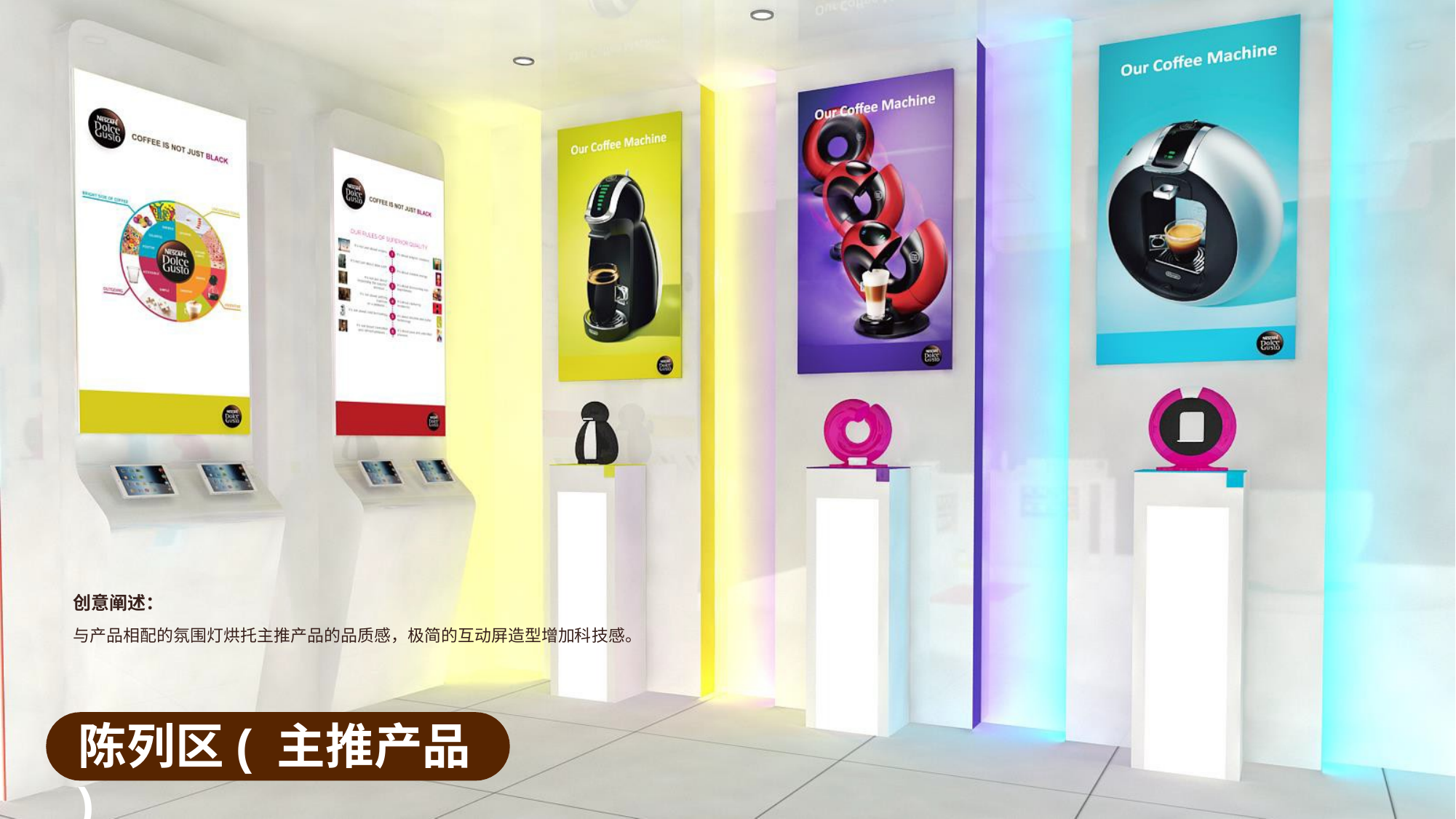

创意阐述：
与产品相配的氛围灯烘托主推产品的品质感，极简的互动屏造型增加科技感。

陈列区( 主推产品 )